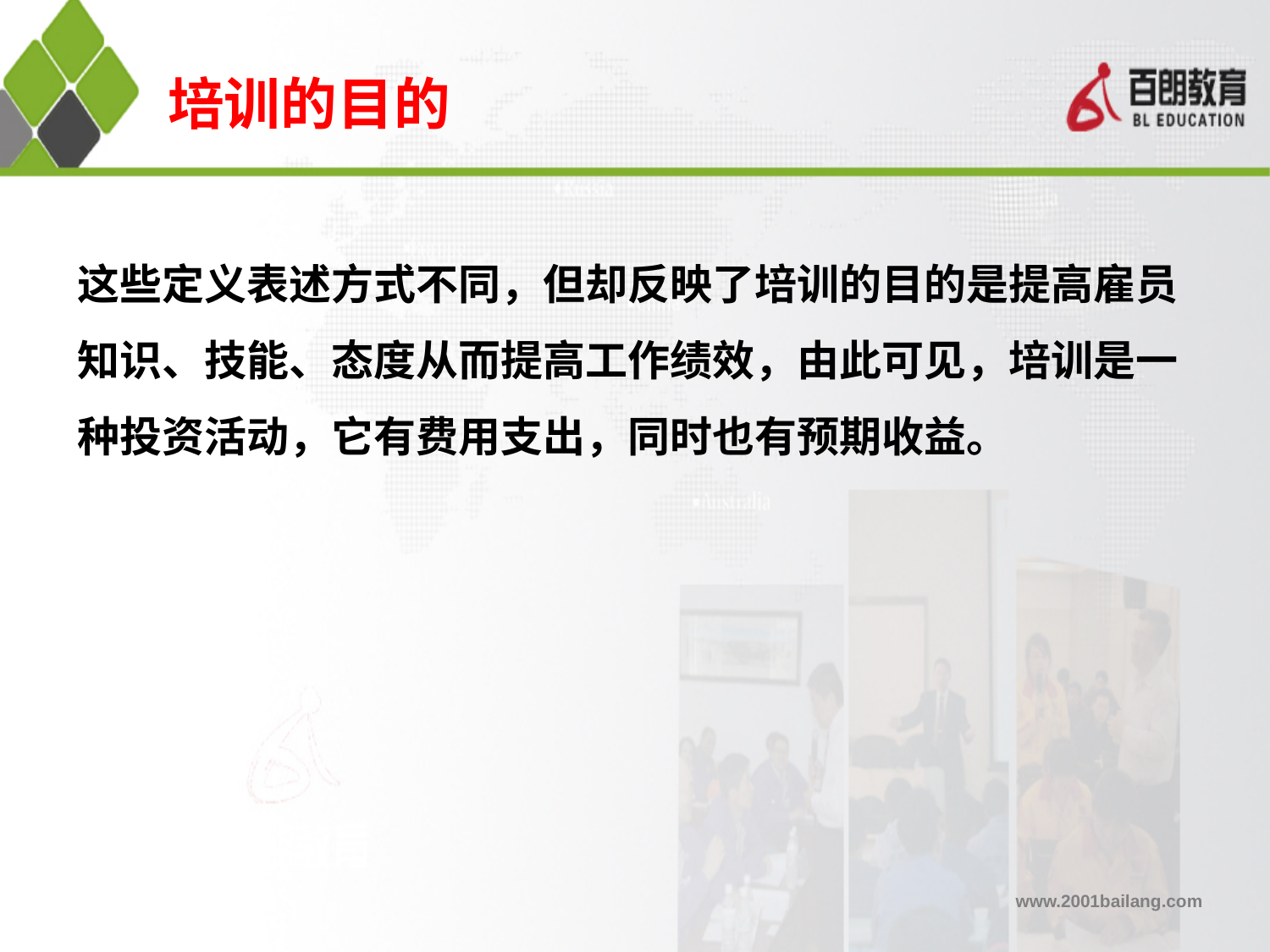

# 培训的目的
这些定义表述方式不同，但却反映了培训的目的是提高雇员知识、技能、态度从而提高工作绩效，由此可见，培训是一种投资活动，它有费用支出，同时也有预期收益。